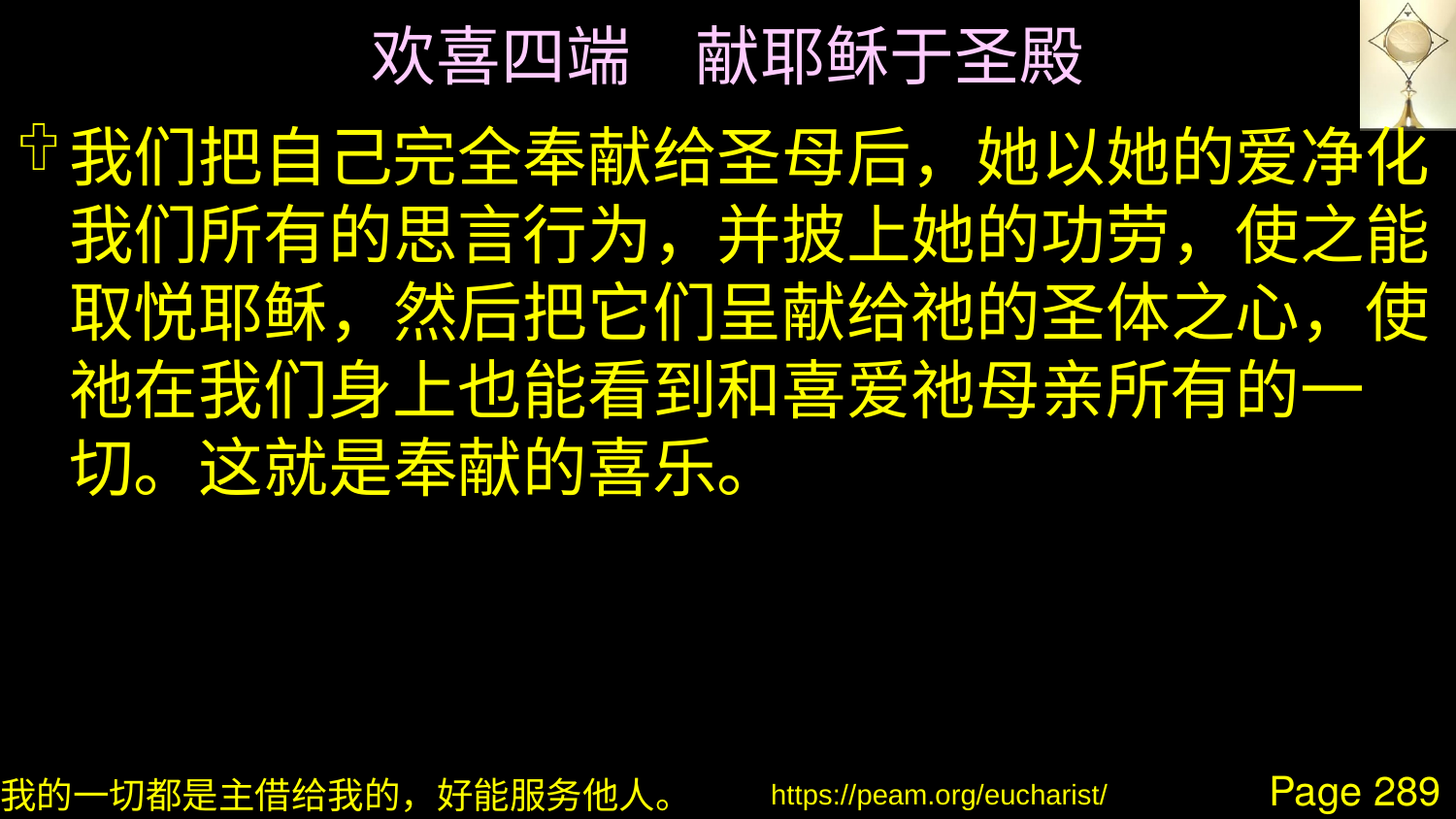

# 欢喜四端　献耶稣于圣殿
我们把自己完全奉献给圣母后，她以她的爱净化我们所有的思言行为，并披上她的功劳，使之能取悦耶稣，然后把它们呈献给祂的圣体之心，使祂在我们身上也能看到和喜爱祂母亲所有的一切。这就是奉献的喜乐。